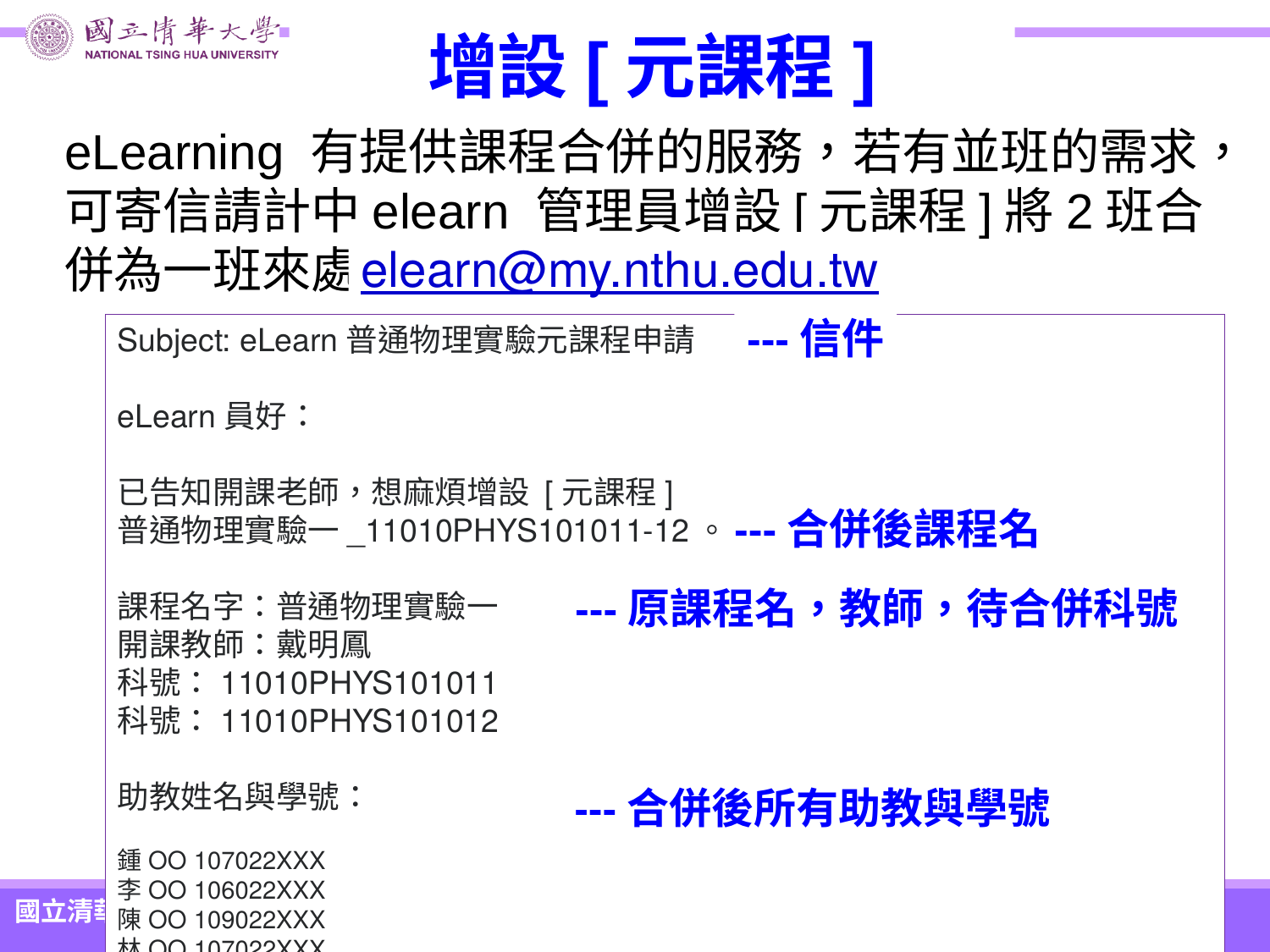

# 增設[元課程]
芳瑜 您好：
謝謝您的來信，已完成您提到的元課程建置並已完成子課程連結。已完成執行第一次子課程連結及按子課程班別分組。之後分組名單整理，若需異動就要麻煩老師或助教手動針對名單處理哦。
但其中普通物理實驗二_11320PHYS102015-16系統中授課老師是戴明鳳老師！另外，[元課程]11320PHYS102015-16，助教尚未帶入，因原本11320PHYS102015及11320PHYS102016沒有設定助教，因此沒有助教帶入哦！

以下資訊提供給您或請您轉達助教參考：
● 平台於寒假升級囉！新學期開學舉辦平台操作教學課程（除常用功能外、同時介紹升級後功能），歡迎有需要的老師與助教報名參加：https://bit.ly/elearn11320。

若您有任何eLearn數位學習平台問題，歡迎您再來信詢問
eLearning 有提供課程合併的服務，若有並班的需求，可寄信請計中elearn 管理員增設[元課程]將2班合併為一班來處理。
elearn@my.nthu.edu.tw
---信件
Subject: eLearn普通物理實驗元課程申請
eLearn員好：
已告知開課老師，想麻煩增設 [元課程]
普通物理實驗一_11010PHYS101011-12。
課程名字：普通物理實驗一
開課教師：戴明鳳
科號：11010PHYS101011
科號：11010PHYS101012
助教姓名與學號：
鍾OO 107022XXX
李OO 106022XXX
陳OO 109022XXX
林OO 107022XXX
陳OO 107022XXX
謝謝
     敬上
---合併後課程名
---原課程名，教師，待合併科號
---合併後所有助教與學號